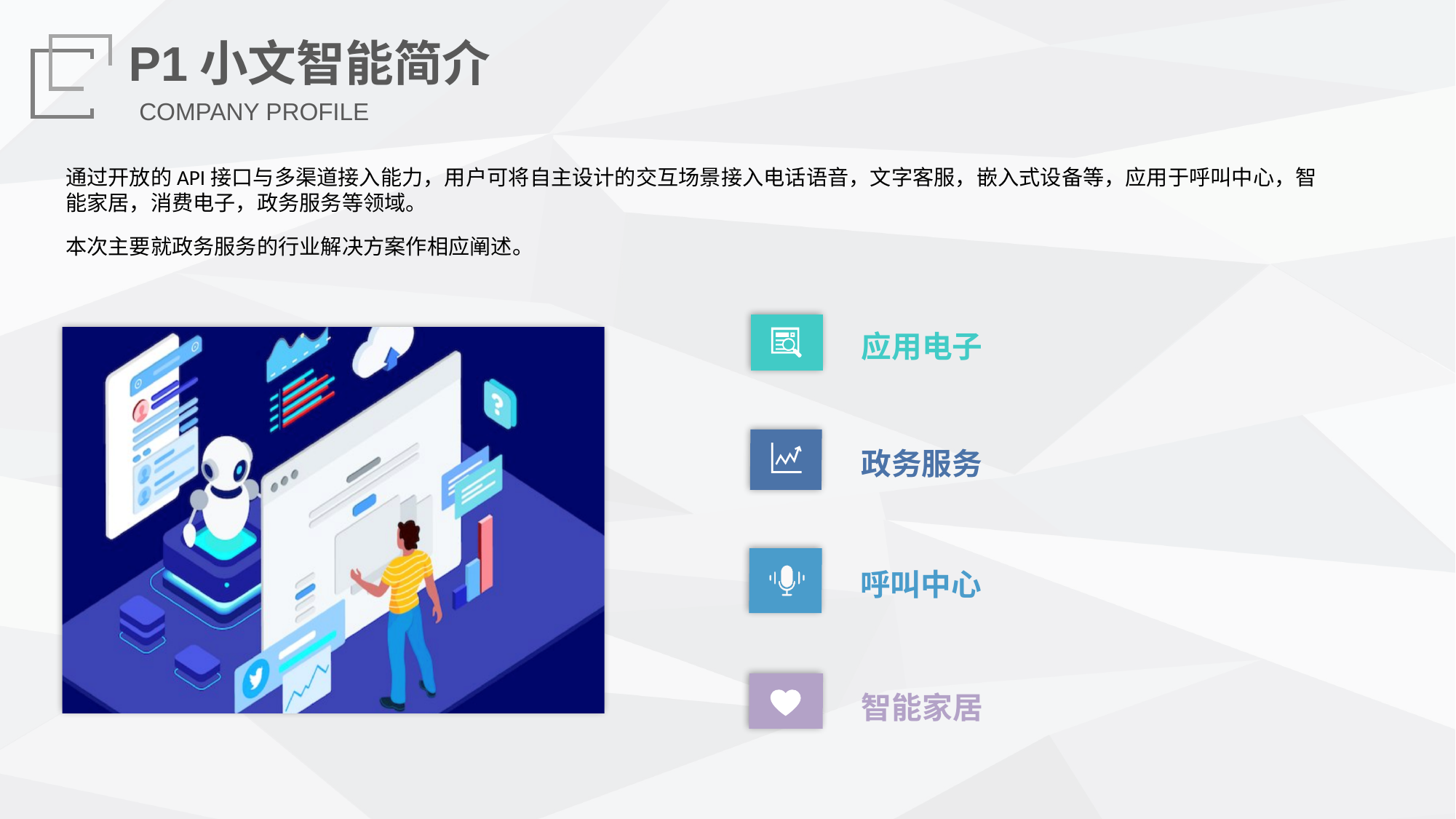

P1小文智能简介

COMPANY PROFILE

通过开放的API接口与多渠道接入能力，用户可将自主设计的交互场景接入电话语音，文字客服，嵌入式设备等，应用于呼叫中心，智能家居，消费电子，政务服务等领域。
本次主要就政务服务的行业解决方案作相应阐述。

应用电子

政务服务

呼叫中心

智能家居